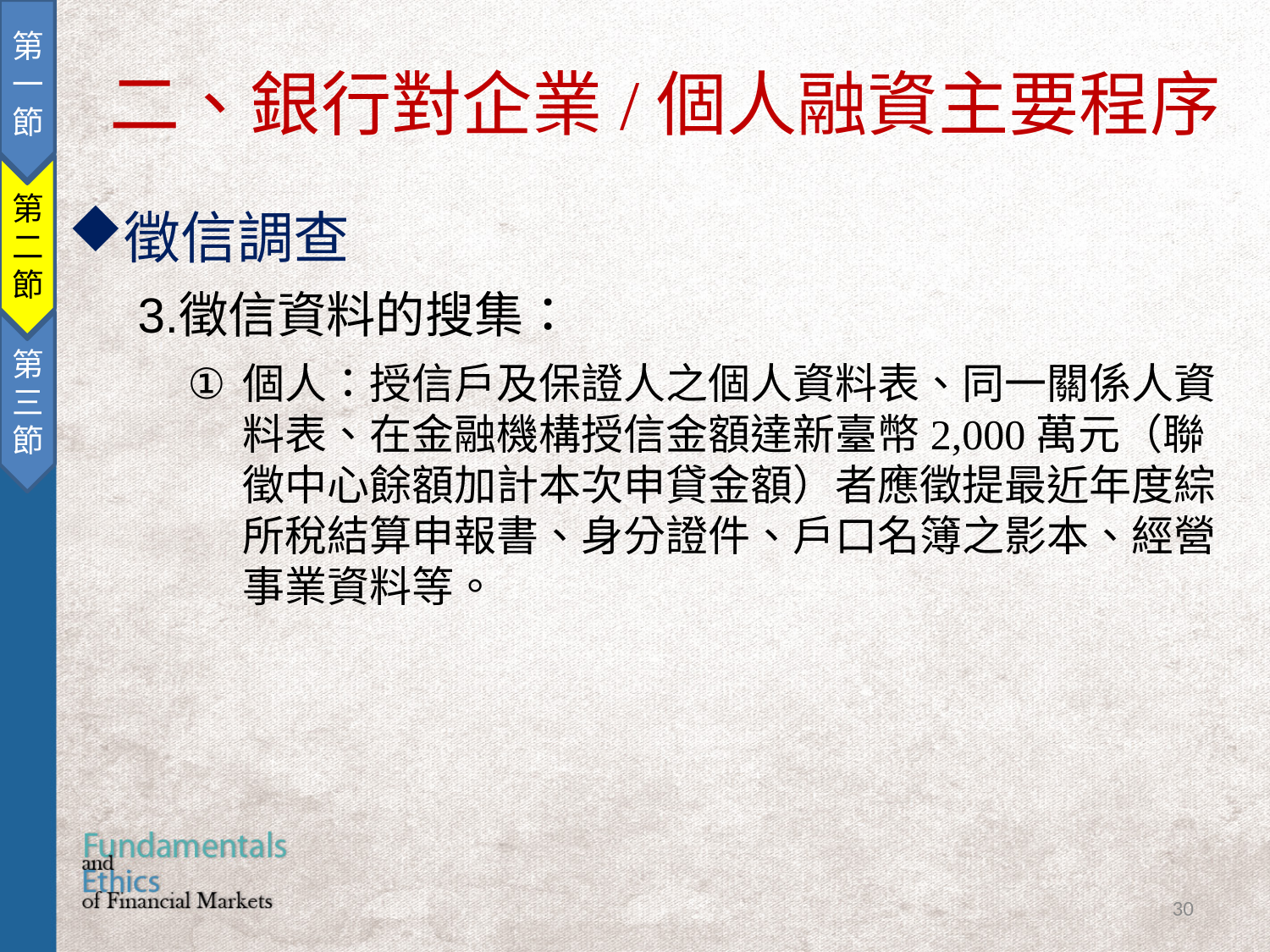

第一節
第二節
第三節
二、銀行對企業/個人融資主要程序
徵信調查
徵信資料的搜集：
個人：授信戶及保證人之個人資料表、同一關係人資料表、在金融機構授信金額達新臺幣2,000萬元（聯徵中心餘額加計本次申貸金額）者應徵提最近年度綜所稅結算申報書、身分證件、戶口名簿之影本、經營事業資料等。

30